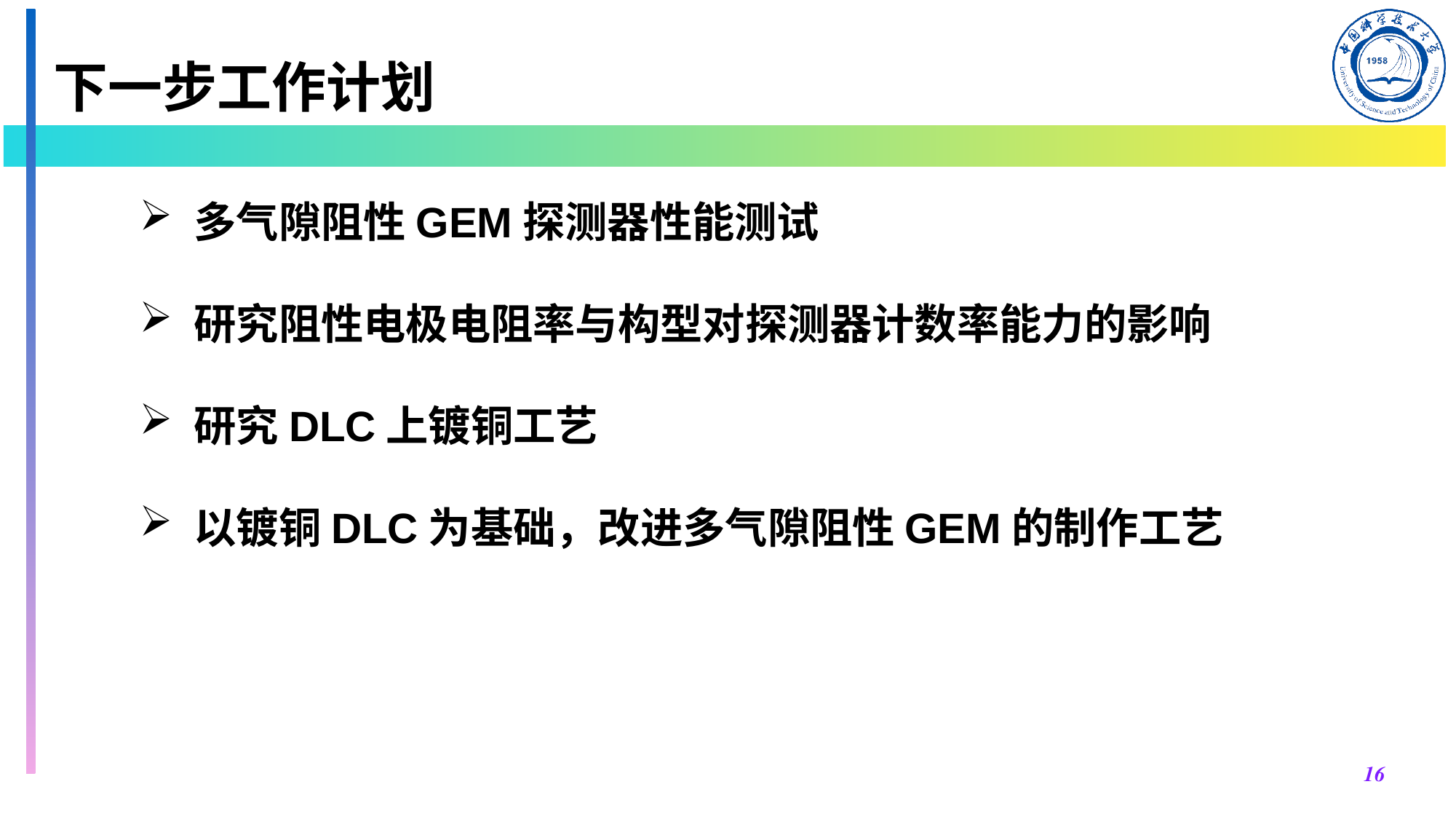

下一步工作计划
多气隙阻性GEM探测器性能测试

研究阻性电极电阻率与构型对探测器计数率能力的影响

研究DLC上镀铜工艺

以镀铜DLC为基础，改进多气隙阻性GEM的制作工艺